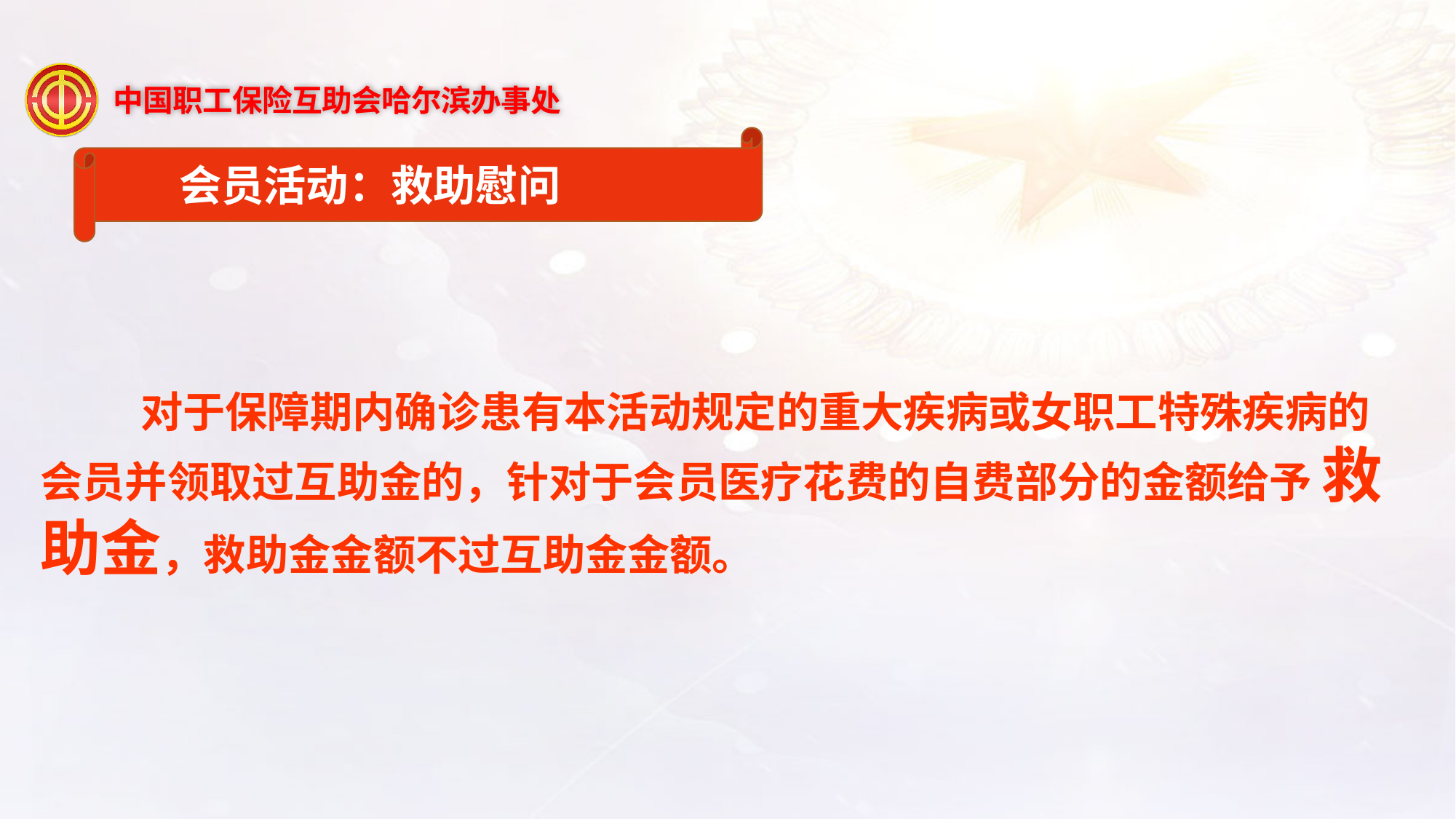

会员活动：救助慰问

        对于保障期内确诊患有本活动规定的重大疾病或女职工特殊疾病的会员并领取过互助金的，针对于会员医疗花费的自费部分的金额给予 救助金，救助金金额不过互助金金额。